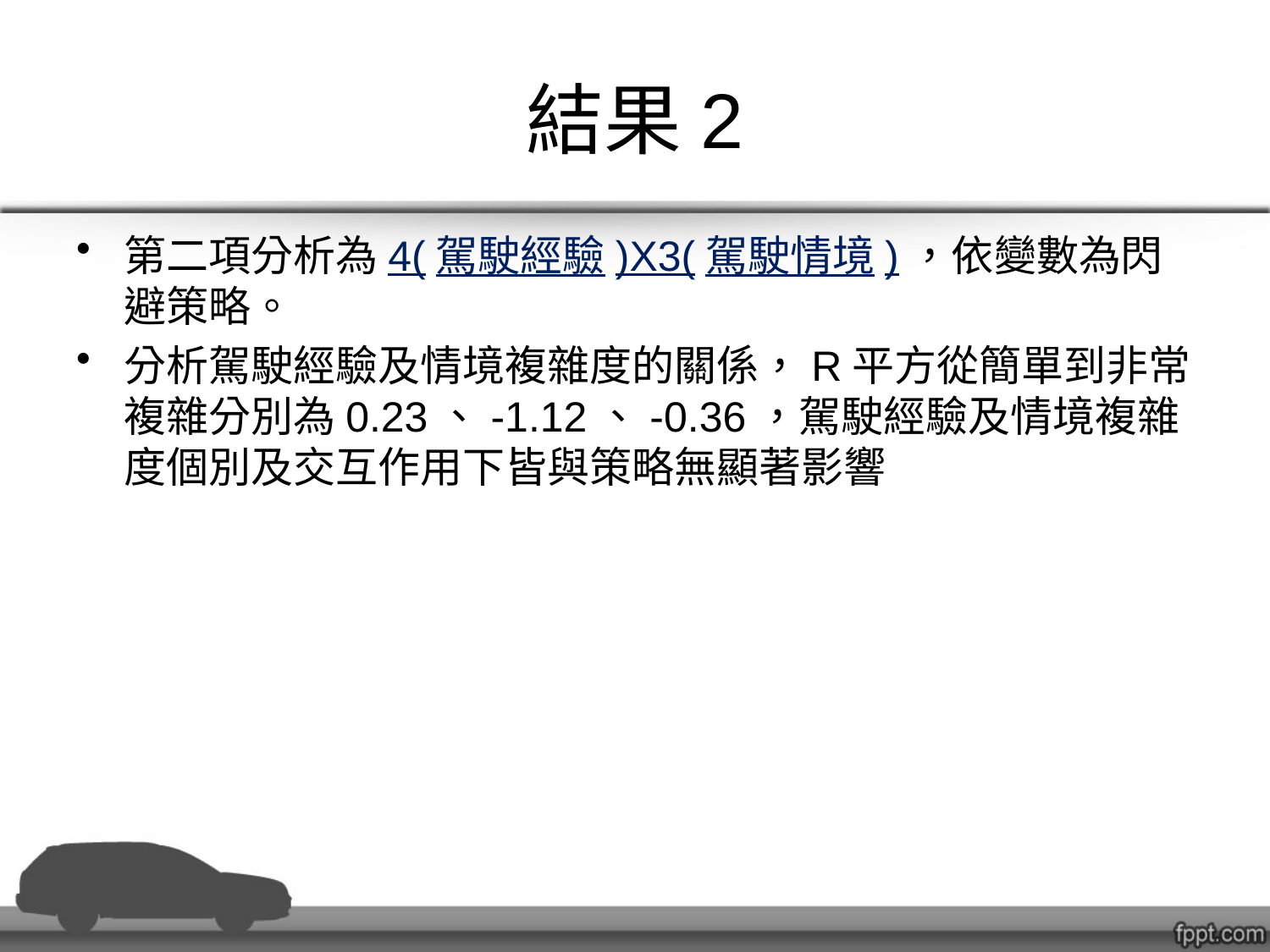

# 結果2
第二項分析為4(駕駛經驗)X3(駕駛情境)，依變數為閃避策略。
分析駕駛經驗及情境複雜度的關係，R平方從簡單到非常複雜分別為0.23、-1.12、-0.36，駕駛經驗及情境複雜度個別及交互作用下皆與策略無顯著影響